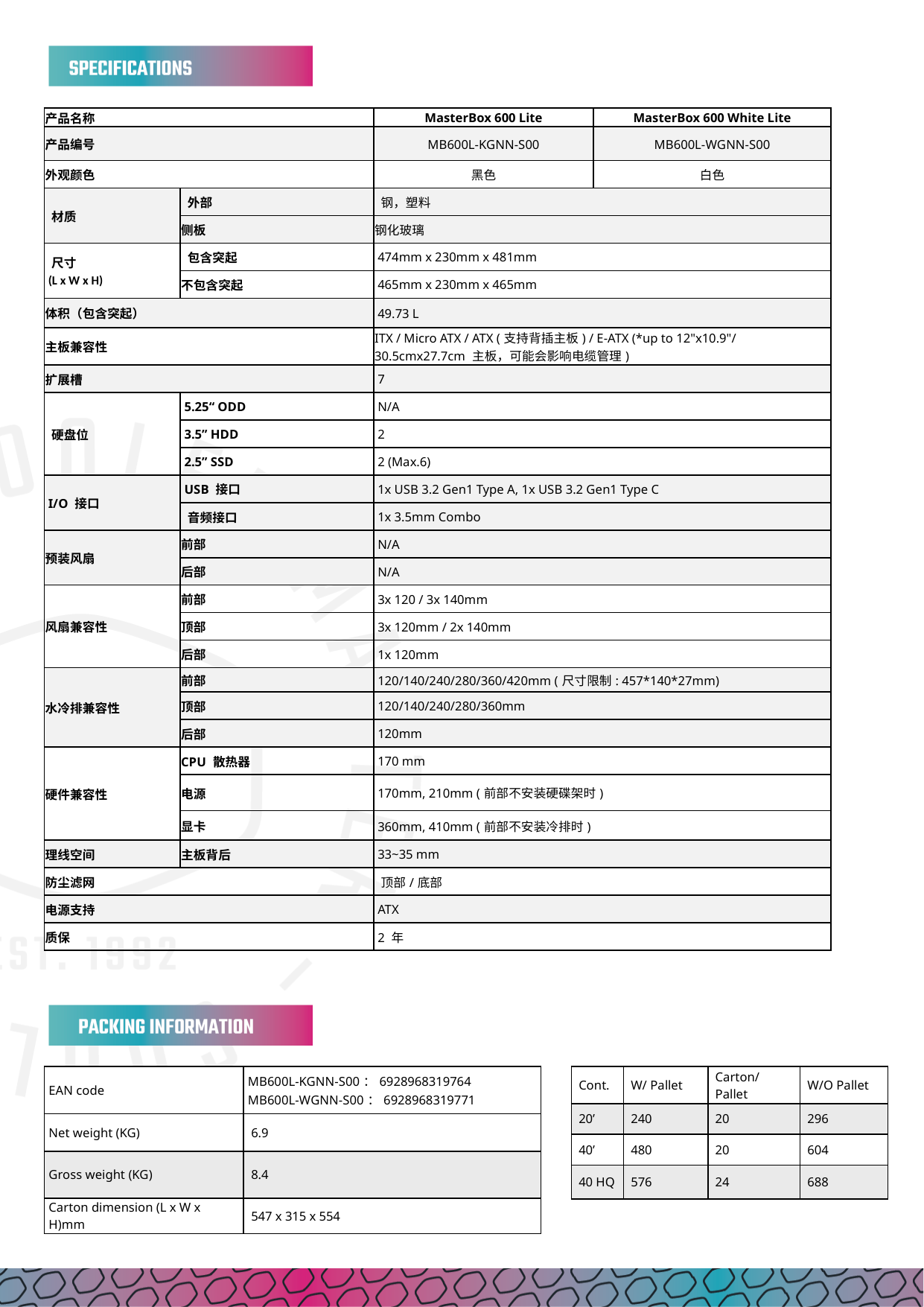

| 产品名称 |  | MasterBox 600 Lite | MasterBox 600 White Lite |
| --- | --- | --- | --- |
| 产品编号 |  | MB600L-KGNN-S00 | MB600L-WGNN-S00 |
| 外观颜色 |  | 黑色 | 白色 |
| 材质 | 外部 | 钢，塑料 |  |
|  | 侧板 | 钢化玻璃 |  |
| 尺寸 (L x W x H) | 包含突起 | 474mm x 230mm x 481mm |  |
|  | 不包含突起 | 465mm x 230mm x 465mm |  |
| 体积（包含突起） |  | 49.73 L |  |
| 主板兼容性 |  | ITX / Micro ATX / ATX (支持背插主板) / E-ATX (\*up to 12"x10.9"/ 30.5cmx27.7cm 主板，可能会影响电缆管理) |  |
| 扩展槽 |  | 7 |  |
| 硬盘位 | 5.25“ ODD | N/A |  |
|  | 3.5” HDD | 2 |  |
|  | 2.5” SSD | 2 (Max.6) |  |
| I/O 接口 | USB 接口 | 1x USB 3.2 Gen1 Type A, 1x USB 3.2 Gen1 Type C |  |
|  | 音频接口 | 1x 3.5mm Combo |  |
| 预装风扇 | 前部 | N/A |  |
|  | 后部 | N/A |  |
| 风扇兼容性 | 前部 | 3x 120 / 3x 140mm |  |
|  | 顶部 | 3x 120mm / 2x 140mm |  |
|  | 后部 | 1x 120mm |  |
| 水冷排兼容性 | 前部 | 120/140/240/280/360/420mm (尺寸限制: 457\*140\*27mm) |  |
|  | 顶部 | 120/140/240/280/360mm |  |
|  | 后部 | 120mm |  |
| 硬件兼容性 | CPU 散热器 | 170 mm |  |
|  | 电源 | 170mm, 210mm (前部不安装硬碟架时) |  |
|  | 显卡 | 360mm, 410mm (前部不安装冷排时) |  |
| 理线空间 | 主板背后 | 33~35 mm |  |
| 防尘滤网 |  | 顶部/底部 |  |
| 电源支持 |  | ATX |  |
| 质保 |  | 2 年 |  |

| EAN code | MB600L-KGNN-S00：6928968319764 MB600L-WGNN-S00：6928968319771 |
| --- | --- |
| Net weight (KG) | 6.9 |
| Gross weight (KG) | 8.4 |
| Carton dimension (L x W x H)mm | 547 x 315 x 554 |
| Cont. | W/ Pallet | Carton/ Pallet | W/O Pallet |
| --- | --- | --- | --- |
| 20’ | 240 | 20 | 296 |
| 40’ | 480 | 20 | 604 |
| 40 HQ | 576 | 24 | 688 |